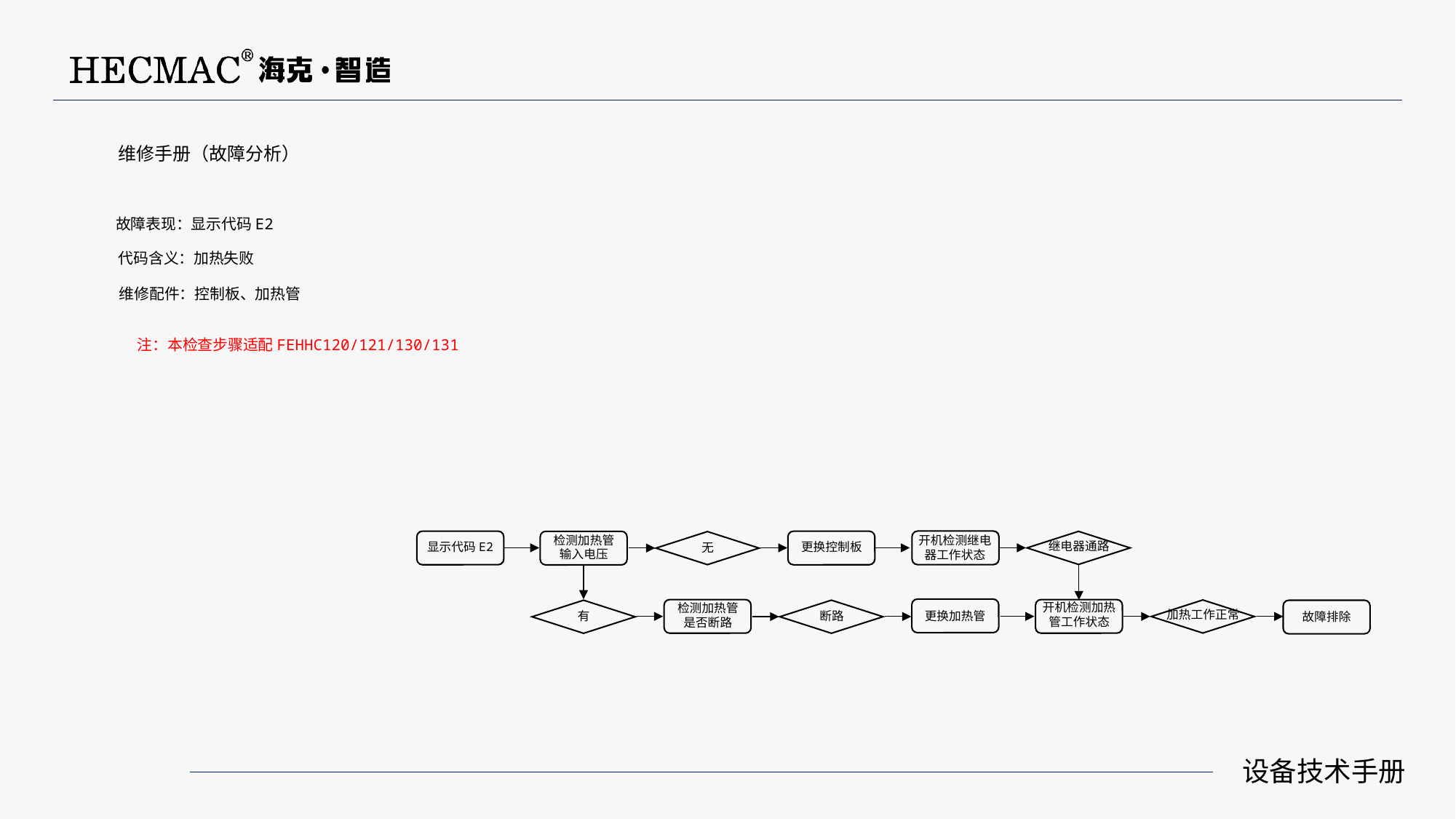

维修手册（故障分析）
故障表现：显示代码E2
代码含义：加热失败
维修配件：控制板、加热管
      注：本检查步骤适配FEHHC120/121/130/131
检测加热管
输入电压
开机检测继电
器工作状态

继电器通路
显示代码E2
更换控制板
无
开机检测加热
管工作状态
检测加热管
是否断路

加热工作正常
更换加热管
断路
有
故障排除